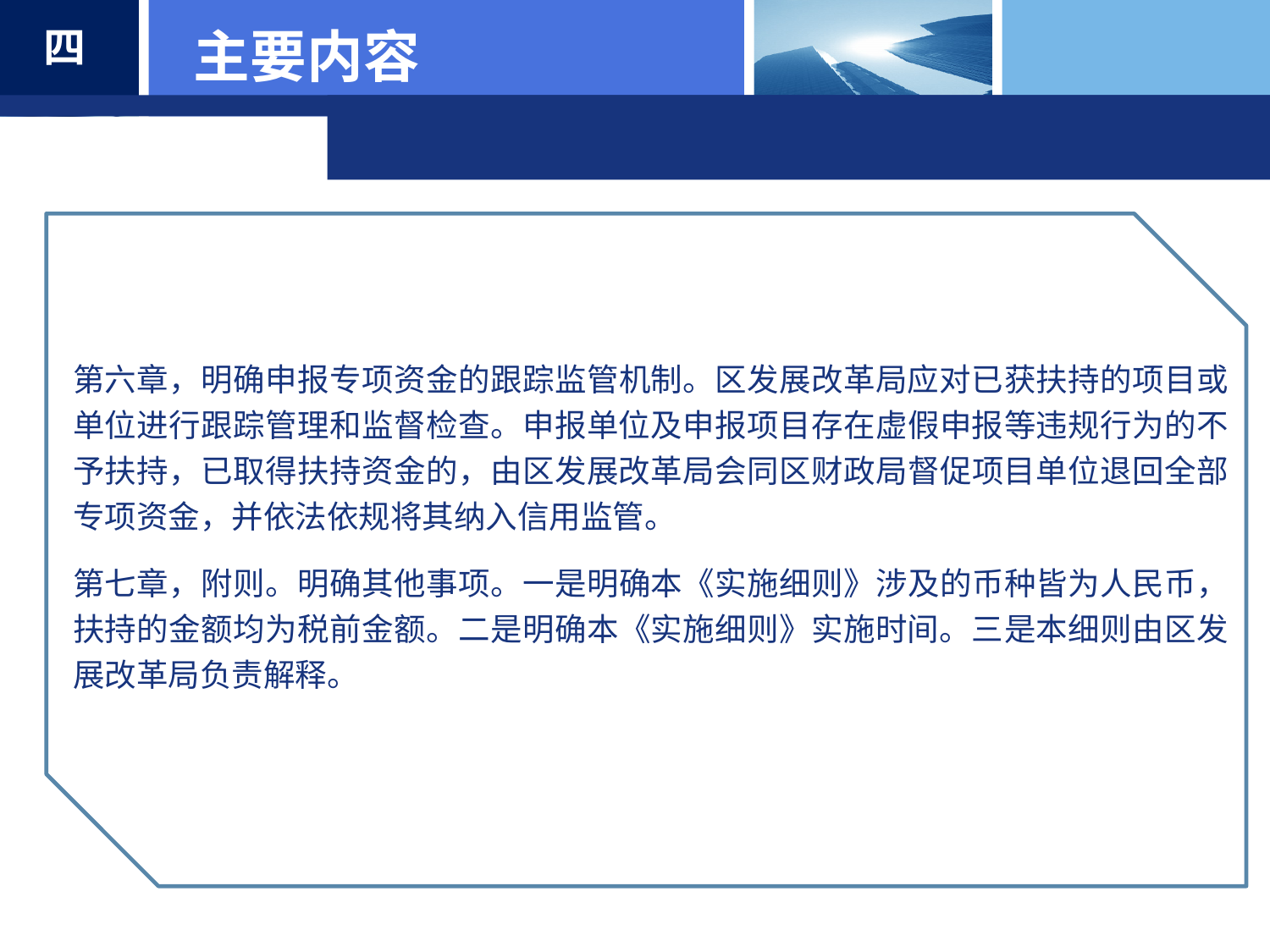

四
 主要内容

第六章，明确申报专项资金的跟踪监管机制。区发展改革局应对已获扶持的项目或单位进行跟踪管理和监督检查。申报单位及申报项目存在虚假申报等违规行为的不予扶持，已取得扶持资金的，由区发展改革局会同区财政局督促项目单位退回全部专项资金，并依法依规将其纳入信用监管。
第七章，附则。明确其他事项。一是明确本《实施细则》涉及的币种皆为人民币，扶持的金额均为税前金额。二是明确本《实施细则》实施时间。三是本细则由区发展改革局负责解释。

10